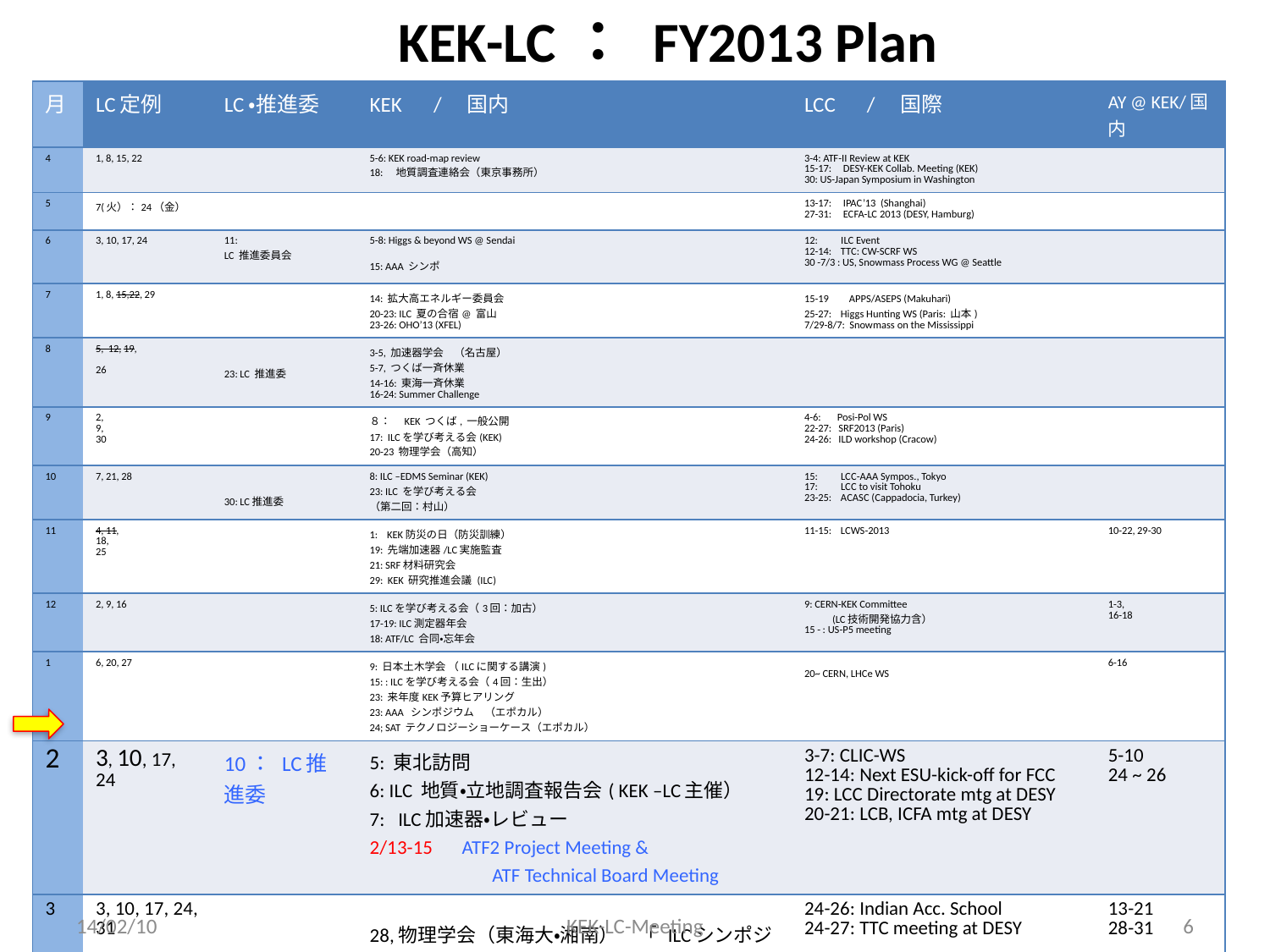

# KEK-LC： FY2013 Plan
| 月 | LC定例 | LC・推進委 | KEK　/　国内 | LCC　/　国際 | AY @ KEK/国内 |
| --- | --- | --- | --- | --- | --- |
| 4 | 1, 8, 15, 22 |  | 5-6: KEK road-map review 18:　地質調査連絡会（東京事務所） | 3-4: ATF-II Review at KEK 15-17: DESY-KEK Collab. Meeting (KEK) 30: US-Japan Symposium in Washington |  |
| 5 | 7(火）：24（金） |  |  | 13-17: IPAC’13 (Shanghai) 27-31: ECFA-LC 2013 (DESY, Hamburg) |  |
| 6 | 3, 10, 17, 24 | 11: LC 推進委員会 | 5-8: Higgs & beyond WS @ Sendai 15: AAA シンポ | 12: ILC Event 12-14: TTC: CW-SCRF WS 30 -7/3 : US, Snowmass Process WG @ Seattle |  |
| 7 | 1, 8, 15,22, 29 |  | 14: 拡大高エネルギー委員会 20-23: ILC 夏の合宿@ 富山 23-26: OHO’13 (XFEL) | 15-19　 APPS/ASEPS (Makuhari) 25-27: Higgs Hunting WS (Paris: 山本) 7/29-8/7: Snowmass on the Mississippi |  |
| 8 | 5, 12, 19, 26 | 23: LC 推進委 | 3-5, 加速器学会　（名古屋） 5-7, つくば一斉休業 14-16: 東海一斉休業 16-24: Summer Challenge |  |  |
| 9 | 2, 9, 30 |  | ８：　KEK つくば, 一般公開 17: ILCを学び考える会(KEK) 20-23 物理学会（高知） | 4-6: Posi-Pol WS 22-27: SRF2013 (Paris) 24-26: ILD workshop (Cracow) |  |
| 10 | 7, 21, 28 | 30: LC推進委 | 8: ILC –EDMS Seminar (KEK) 23: ILC を学び考える会 （第二回：村山） | 15: LCC-AAA Sympos., Tokyo 17: LCC to visit Tohoku 23-25: ACASC (Cappadocia, Turkey) |  |
| 11 | 4, 11, 18, 25 |  | 1: KEK防災の日（防災訓練） 19: 先端加速器/LC実施監査 21: SRF材料研究会 29: KEK 研究推進会議 (ILC) | 11-15: LCWS-2013 | 10-22, 29-30 |
| 12 | 2, 9, 16 |  | 5: ILCを学び考える会（3回：加古）　　 17-19: ILC測定器年会 18: ATF/LC 合同・忘年会 | 9: CERN-KEK Committee (LC技術開発協力含） 15 - : US-P5 meeting | 1-3, 16-18 |
| 1 | 6, 20, 27 |  | 9: 日本土木学会 （ILCに関する講演) 15: : ILCを学び考える会（4回：生出） 23: 来年度KEK予算ヒアリング 23: AAA シンポジウム　（エポカル） 24; SAT テクノロジーショーケース（エポカル） | 20~ CERN, LHCe WS | 6-16 |
| 2 | 3, 10, 17, 24 | 10： LC推進委 | 5: 東北訪問 6: ILC 地質・立地調査報告会( KEK –LC主催） 7: ILC加速器・レビュー 2/13-15　ATF2 Project Meeting & 　 　　　　　　ATF Technical Board Meeting | 3-7: CLIC-WS 12-14: Next ESU-kick-off for FCC 19: LCC Directorate mtg at DESY 20-21: LCB, ICFA mtg at DESY | 5-10 24 ~ 26 |
| 3 | 3, 10, 17, 24, 31 |  | 28,物理学会（東海大・湘南）　「 ILCシンポジウム」 | 24-26: Indian Acc. School 24-27: TTC meeting at DESY | 13-21 28-31 |

14/02/10
KEK-LC-Meeting
6